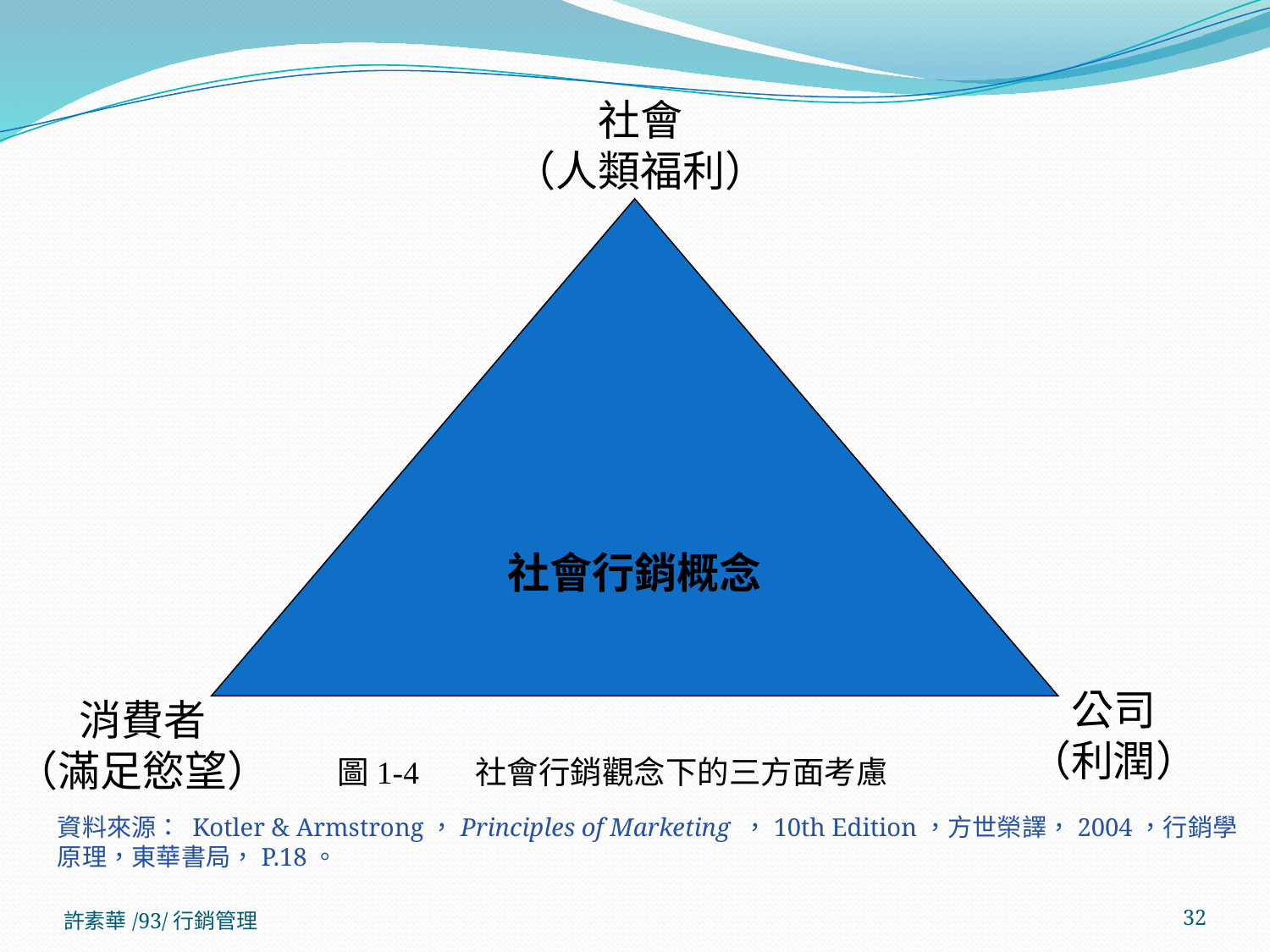

社會
（人類福利）

社會行銷概念
公司
（利潤）
消費者
（滿足慾望）
圖1-4      社會行銷觀念下的三方面考慮
資料來源： Kotler & Armstrong，Principles of Marketing ，10th Edition，方世榮譯，2004，行銷學原理，東華書局，P.18。
許素華/93/行銷管理
32